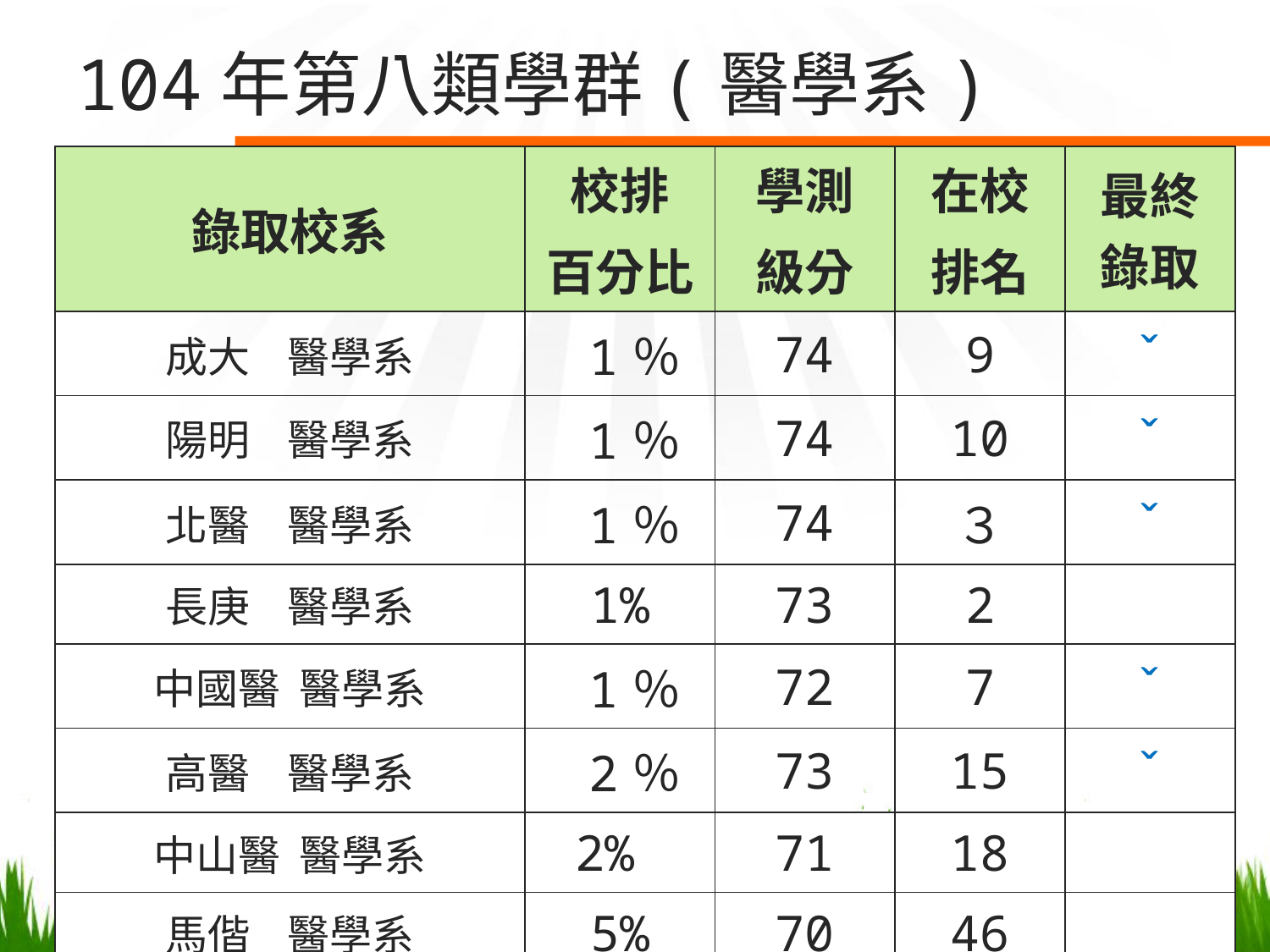

# 104年第八類學群(醫學系)
| 錄取校系 | 校排 百分比 | 學測 級分 | 在校 排名 | 最終錄取 |
| --- | --- | --- | --- | --- |
| 成大 醫學系 | 1％ | 74 | 9 | ˇ |
| 陽明 醫學系 | 1％ | 74 | 10 | ˇ |
| 北醫 醫學系 | 1％ | 74 | ３ | ˇ |
| 長庚 醫學系 | 1% | 73 | 2 |  |
| 中國醫 醫學系 | 1％ | 72 | 7 | ˇ |
| 高醫 醫學系 | 2％ | 73 | 15 | ˇ |
| 中山醫 醫學系 | 2% | 71 | 18 |  |
| 馬偕 醫學系 | 5% | 70 | 46 |  |
| 輔仁 醫學系 | 5% | 73 | 49 |  |